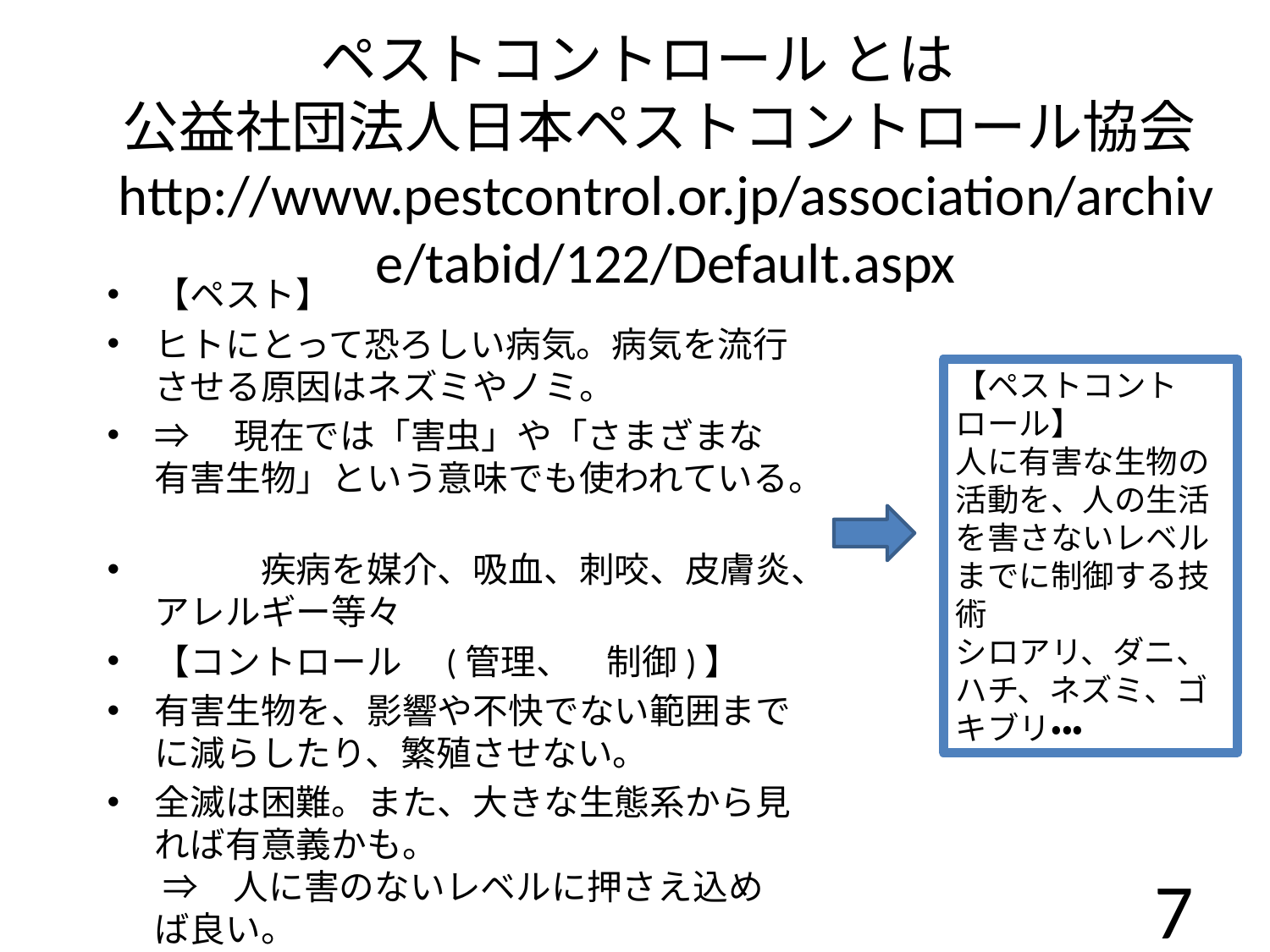

# ペストコントロール とは　 公益社団法人日本ペストコントロール協会http://www.pestcontrol.or.jp/association/archive/tabid/122/Default.aspx
【ペスト】
ヒトにとって恐ろしい病気。病気を流行させる原因はネズミやノミ。
⇒　現在では「害虫」や「さまざまな有害生物」という意味でも使われている。
　　　疾病を媒介、吸血、刺咬、皮膚炎、アレルギー等々
【コントロール　(管理、　制御)】
有害生物を、影響や不快でない範囲までに減らしたり、繁殖させない。
全滅は困難。また、大きな生態系から見れば有意義かも。
 ⇒　人に害のないレベルに押さえ込めば良い。

【ペストコントロール】
人に有害な生物の活動を、人の生活を害さないレベルまでに制御する技術
シロアリ、ダニ、ハチ、ネズミ、ゴキブリ・・・

7